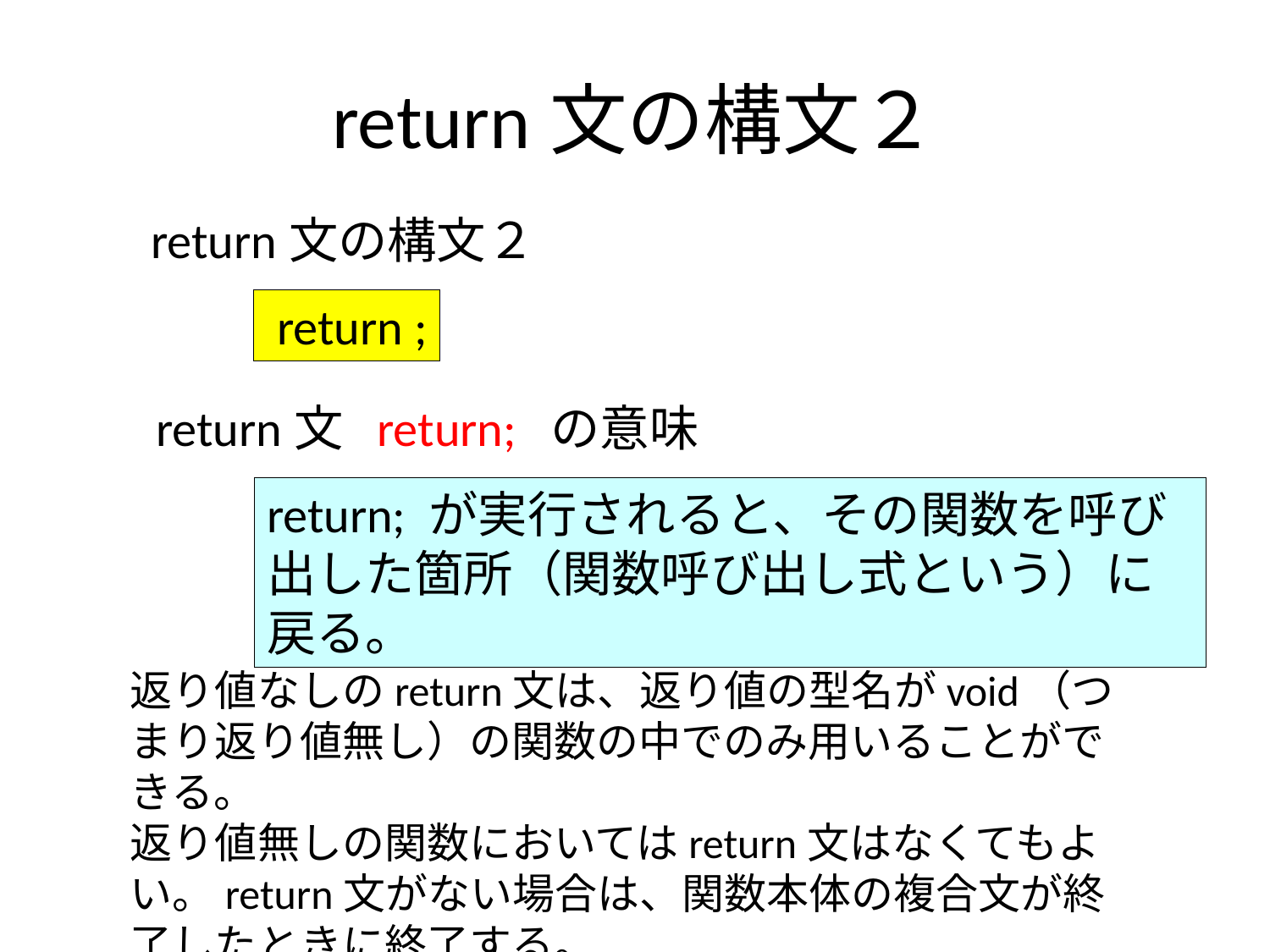

# return文の構文２
return文の構文２
 return ;
return文  return;  の意味
return; が実行されると、その関数を呼び出した箇所（関数呼び出し式という）に戻る。
返り値なしのreturn文は、返り値の型名がvoid（つまり返り値無し）の関数の中でのみ用いることができる。
返り値無しの関数においてはreturn文はなくてもよい。return文がない場合は、関数本体の複合文が終了したときに終了する。